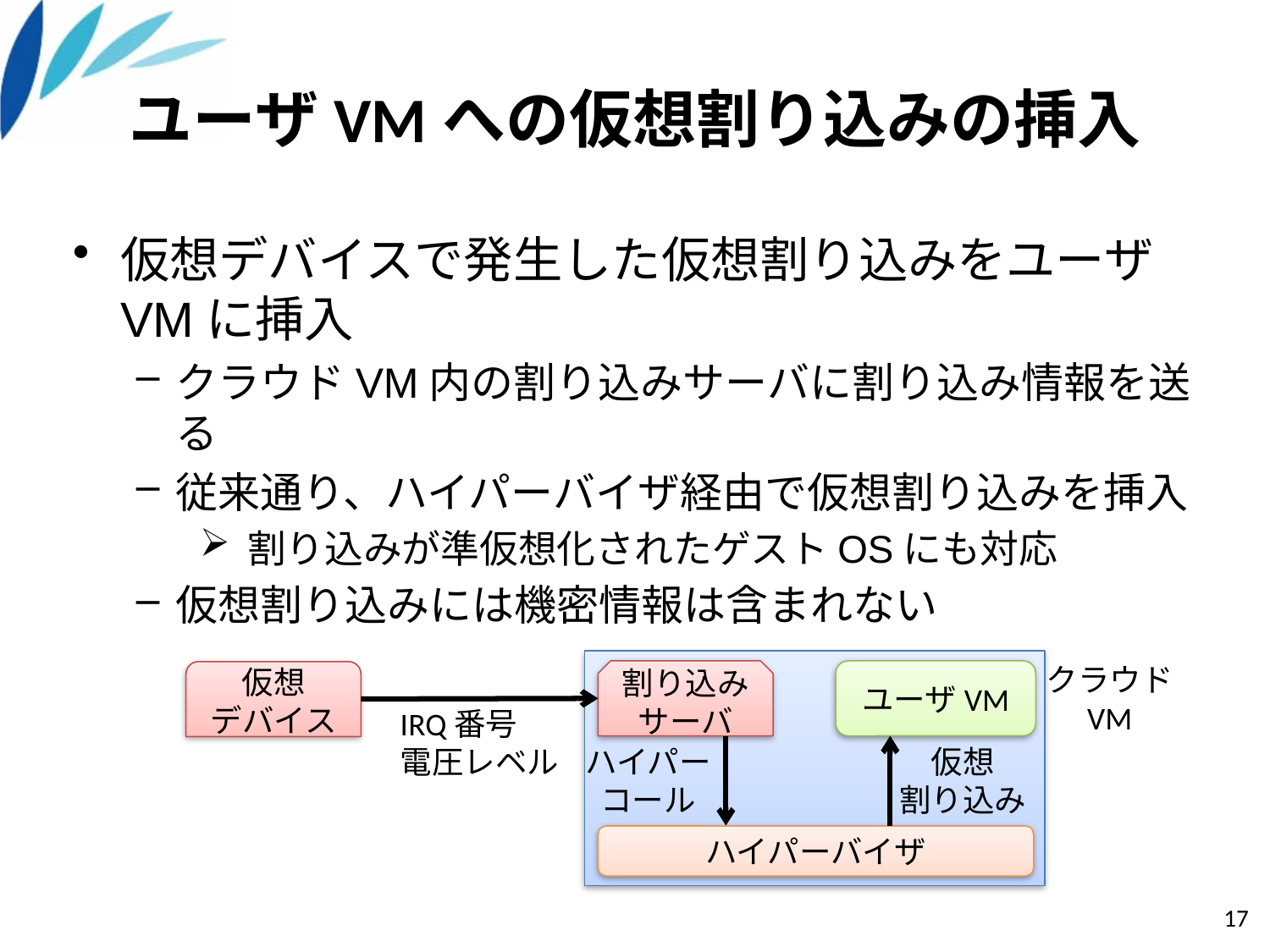

# ユーザVMへの仮想割り込みの挿入
仮想デバイスで発生した仮想割り込みをユーザVMに挿入
クラウドVM内の割り込みサーバに割り込み情報を送る
従来通り、ハイパーバイザ経由で仮想割り込みを挿入
割り込みが準仮想化されたゲストOSにも対応
仮想割り込みには機密情報は含まれない

割り込み
サーバ
ユーザVM
仮想
デバイス
IRQ番号
電圧レベル
ハイパー
コール
仮想
割り込み
ハイパーバイザ
クラウド
VM
17